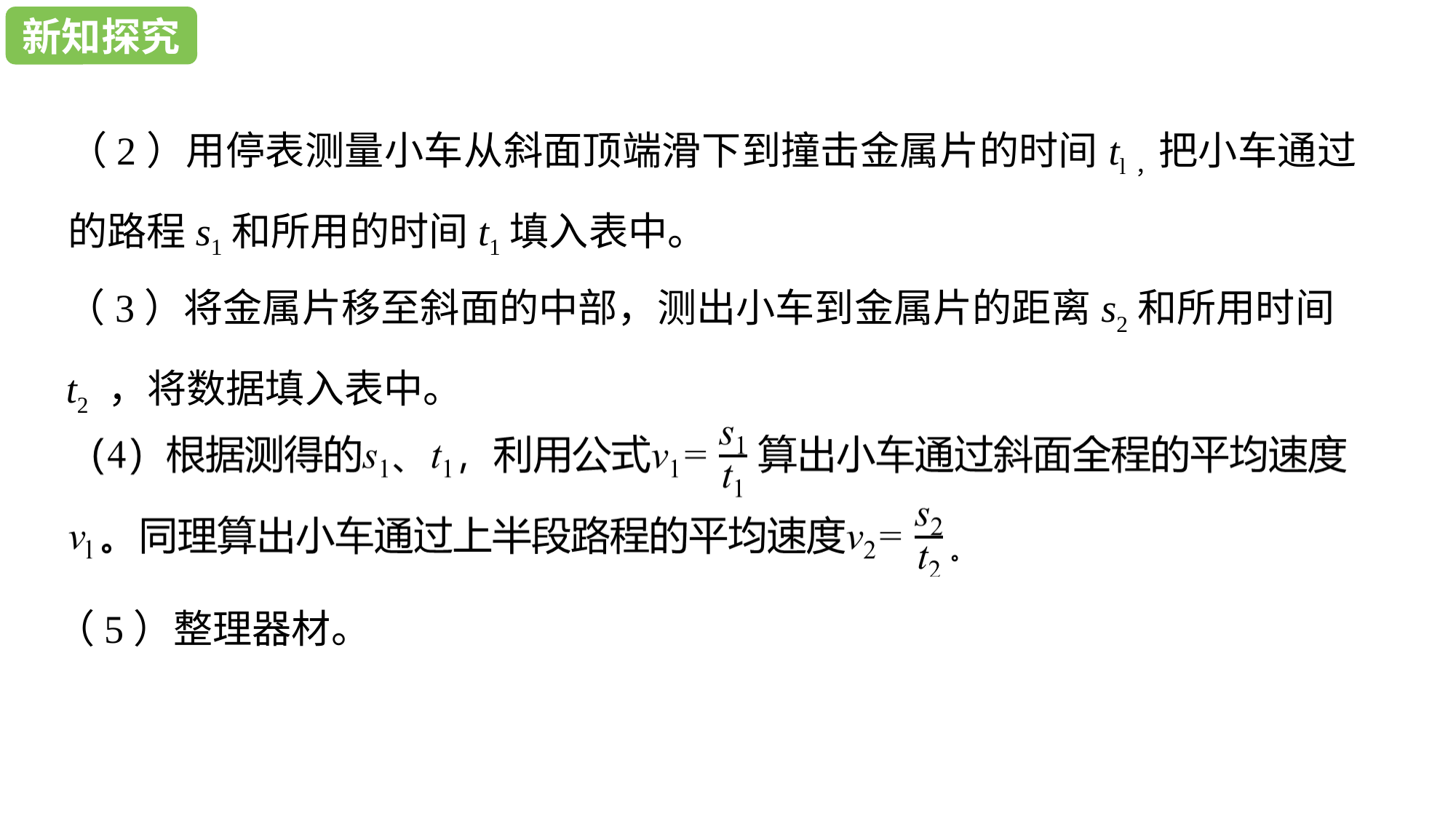

新知探究
新知探究
（2）用停表测量小车从斜面顶端滑下到撞击金属片的时间tl，把小车通过的路程s1和所用的时间t1填入表中。
（3）将金属片移至斜面的中部，测出小车到金属片的距离s2和所用时间t2 ，将数据填入表中。

（5）整理器材。